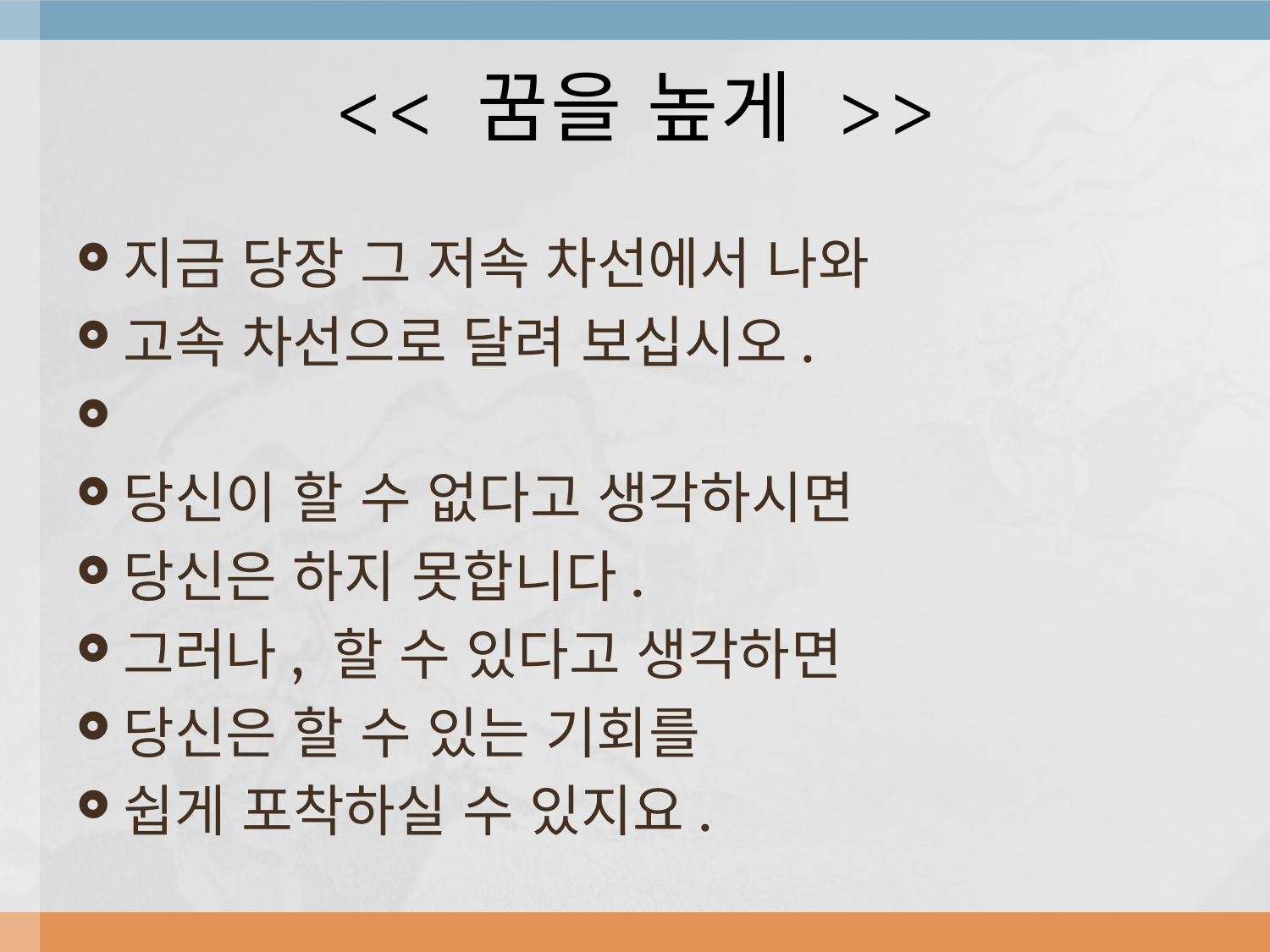

# << 꿈을 높게 >>
지금 당장 그 저속 차선에서 나와
고속 차선으로 달려 보십시오.

당신이 할 수 없다고 생각하시면
당신은 하지 못합니다.
그러나, 할 수 있다고 생각하면
당신은 할 수 있는 기회를
쉽게 포착하실 수 있지요.